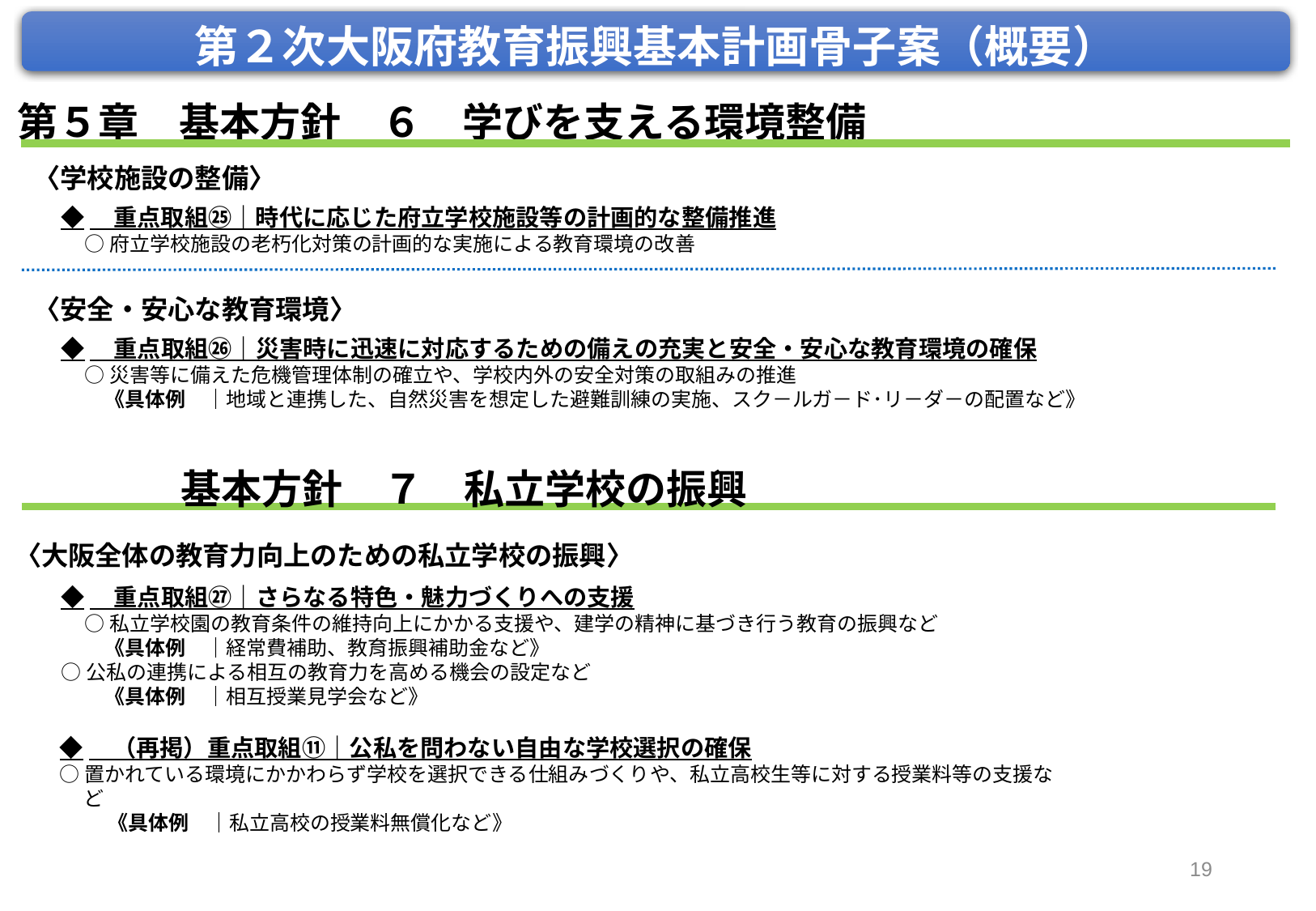

第２次大阪府教育振興基本計画骨子案（概要）
第５章　基本方針　６　学びを支える環境整備

〈学校施設の整備〉
◆　重点取組㉕｜時代に応じた府立学校施設等の計画的な整備推進
○府立学校施設の老朽化対策の計画的な実施による教育環境の改善

〈安全・安心な教育環境〉
◆　重点取組㉖｜災害時に迅速に対応するための備えの充実と安全・安心な教育環境の確保
○災害等に備えた危機管理体制の確立や、学校内外の安全対策の取組みの推進
　《具体例　｜地域と連携した、自然災害を想定した避難訓練の実施、スク－ルガ－ド･リ－ダ－の配置など》

　　　　基本方針　７　私立学校の振興
〈大阪全体の教育力向上のための私立学校の振興〉
◆　重点取組㉗｜さらなる特色・魅力づくりへの支援
○私立学校園の教育条件の維持向上にかかる支援や、建学の精神に基づき行う教育の振興など
　《具体例　｜経常費補助、教育振興補助金など》
○公私の連携による相互の教育力を高める機会の設定など
　《具体例　｜相互授業見学会など》

◆　（再掲）重点取組⑪｜公私を問わない自由な学校選択の確保
○置かれている環境にかかわらず学校を選択できる仕組みづくりや、私立高校生等に対する授業料等の支援など
　 《具体例　｜私立高校の授業料無償化など》
19